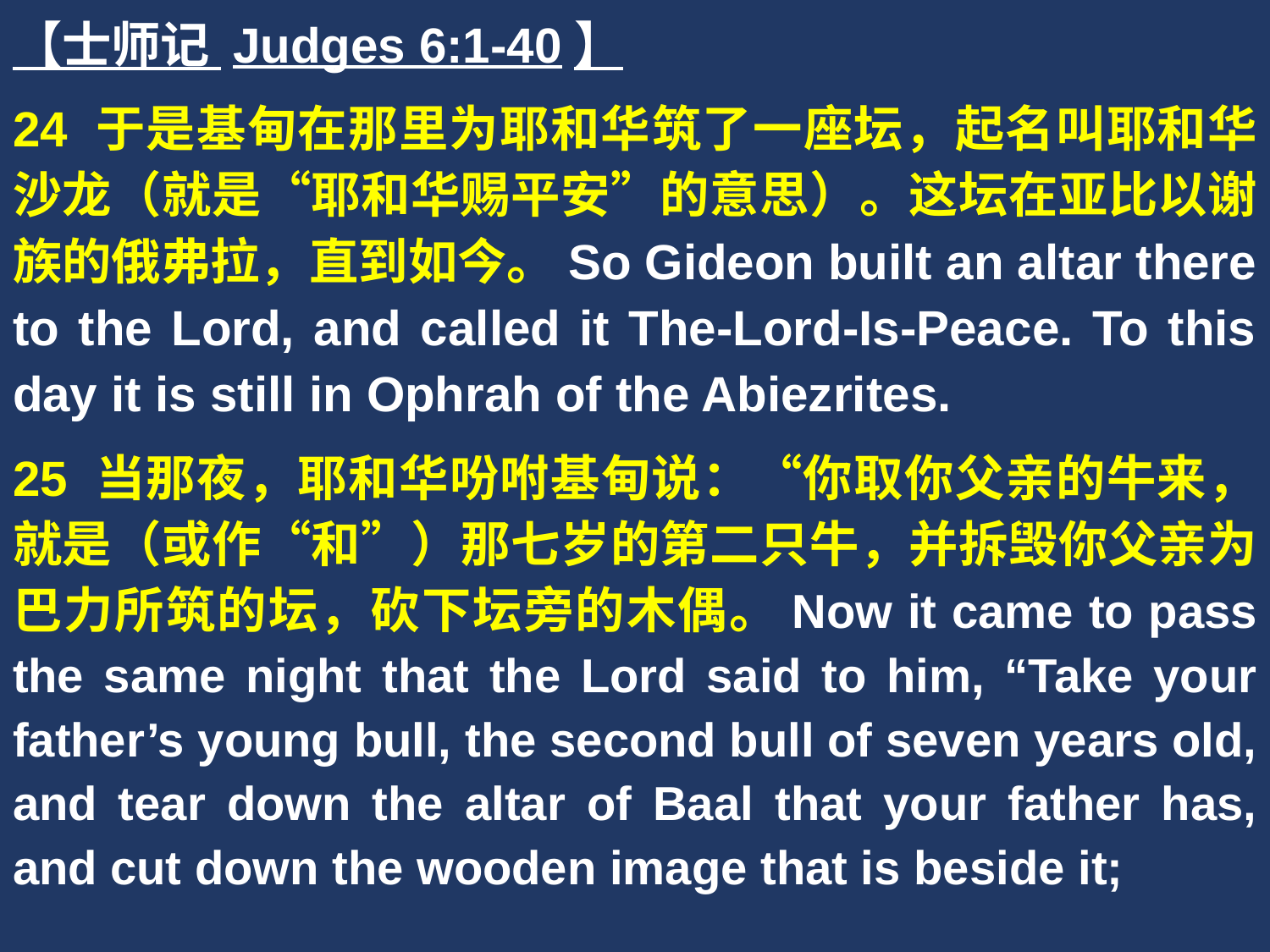

【士师记 Judges 6:1-40】
24 于是基甸在那里为耶和华筑了一座坛，起名叫耶和华沙龙（就是“耶和华赐平安”的意思）。这坛在亚比以谢族的俄弗拉，直到如今。So Gideon built an altar there to the Lord, and called it The-Lord-Is-Peace. To this day it is still in Ophrah of the Abiezrites.
25 当那夜，耶和华吩咐基甸说：“你取你父亲的牛来，就是（或作“和”）那七岁的第二只牛，并拆毁你父亲为巴力所筑的坛，砍下坛旁的木偶。Now it came to pass the same night that the Lord said to him, “Take your father’s young bull, the second bull of seven years old, and tear down the altar of Baal that your father has, and cut down the wooden image that is beside it;